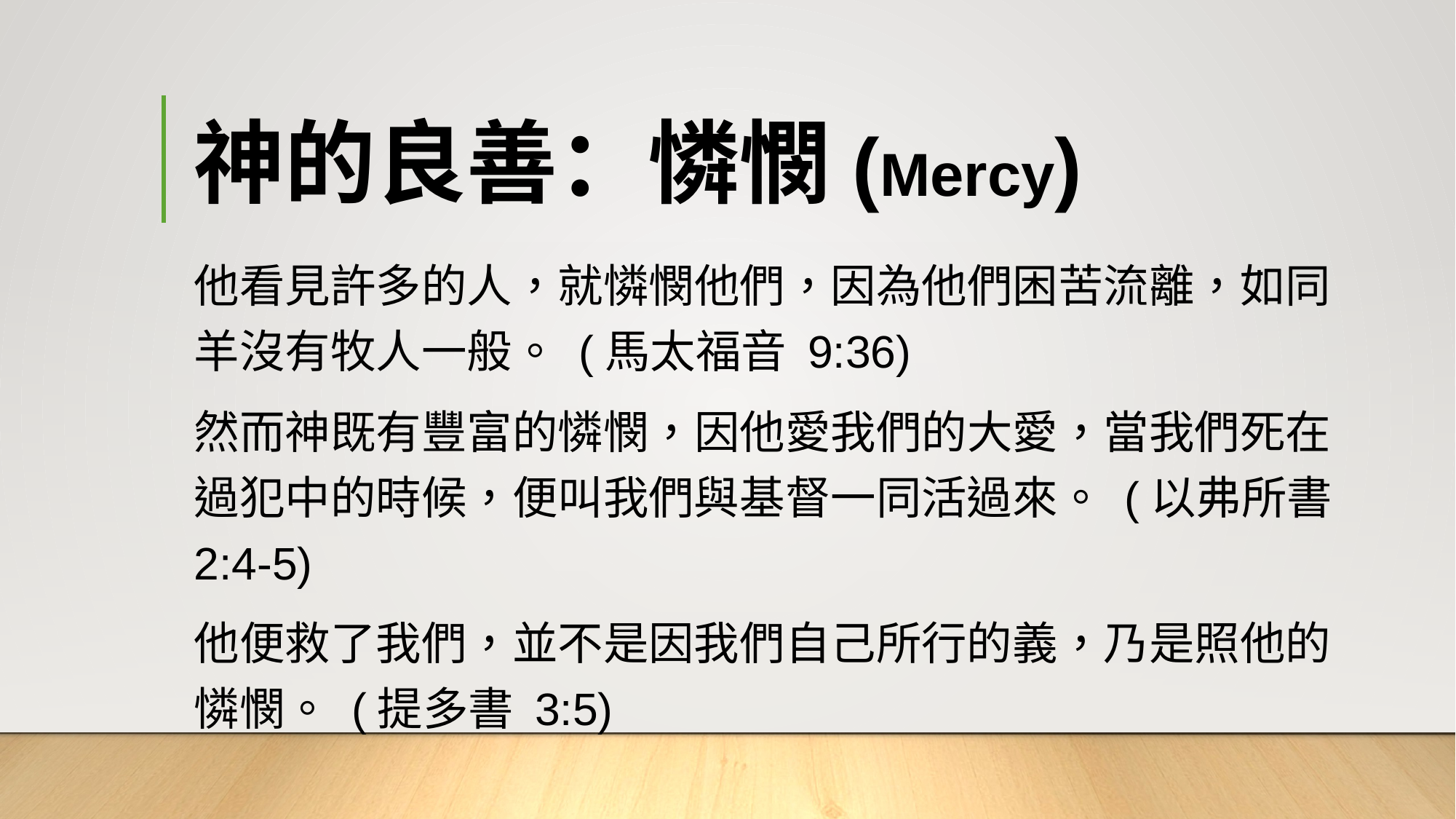

# 神的良善：憐憫(Mercy)
他看見許多的人，就憐憫他們，因為他們困苦流離，如同羊沒有牧人一般。 (馬太福音 9:36)
然而神既有豐富的憐憫，因他愛我們的大愛，當我們死在過犯中的時候，便叫我們與基督一同活過來。 (以弗所書 2:4-5)
他便救了我們，並不是因我們自己所行的義，乃是照他的憐憫。 (提多書 3:5)